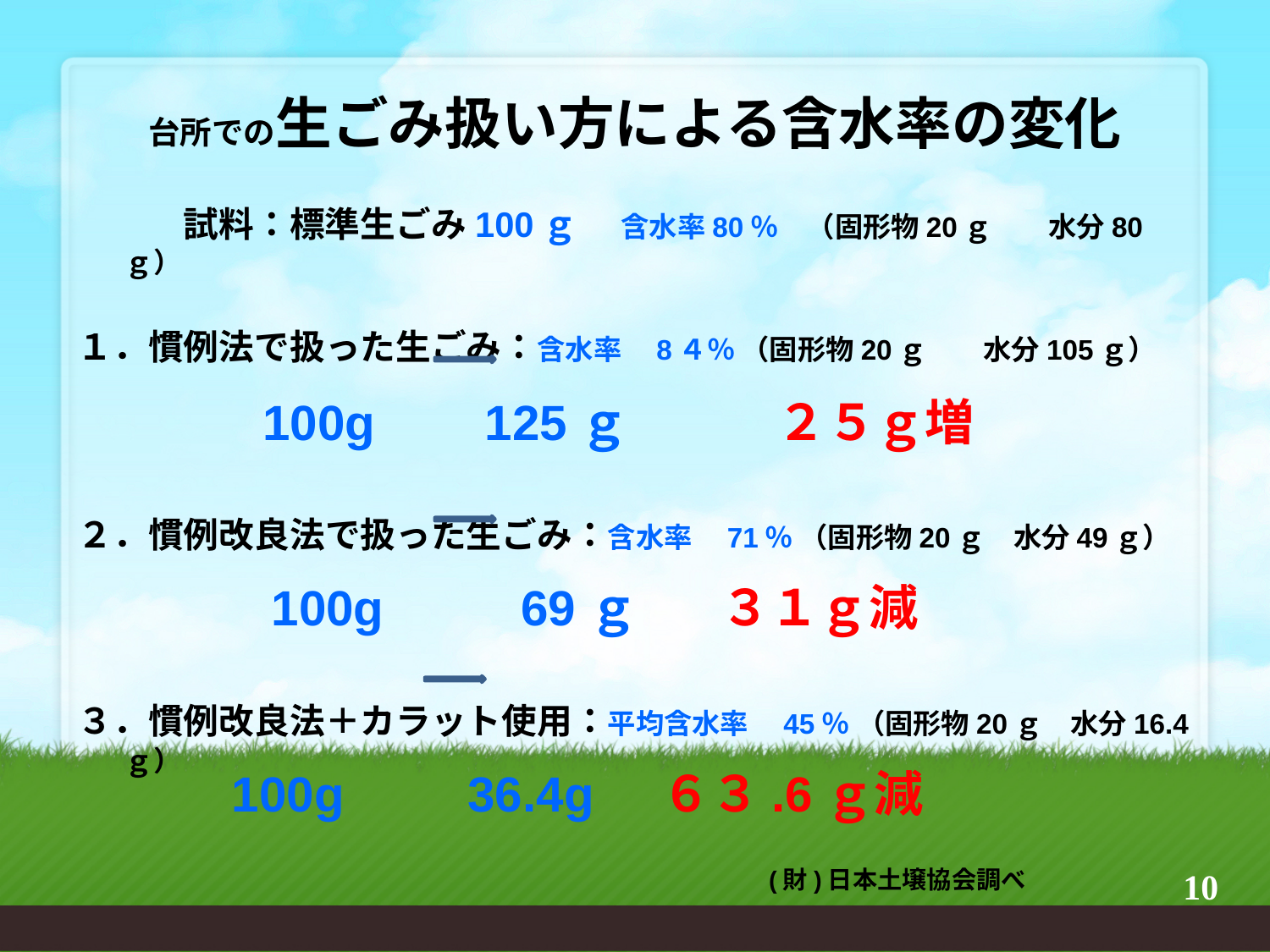

# 台所での生ごみ扱い方による含水率の変化
　　　試料：標準生ごみ100ｇ 　含水率80％　（固形物20ｇ　　水分80ｇ）

１．慣例法で扱った生ごみ：含水率　8４％ （固形物20ｇ　　水分105ｇ）
　　　　　100g        125ｇ　　　２５ｇ増

２．慣例改良法で扱った生ごみ：含水率　71％ （固形物20ｇ　水分49ｇ）
　　　　　100g          69ｇ 　  ３１ｇ減

３．慣例改良法＋カラット使用：平均含水率　45％ （固形物20ｇ　水分16.4ｇ）
             100g         36.4g    ６３.6ｇ減
                                                                       (財)日本土壌協会調べ

10